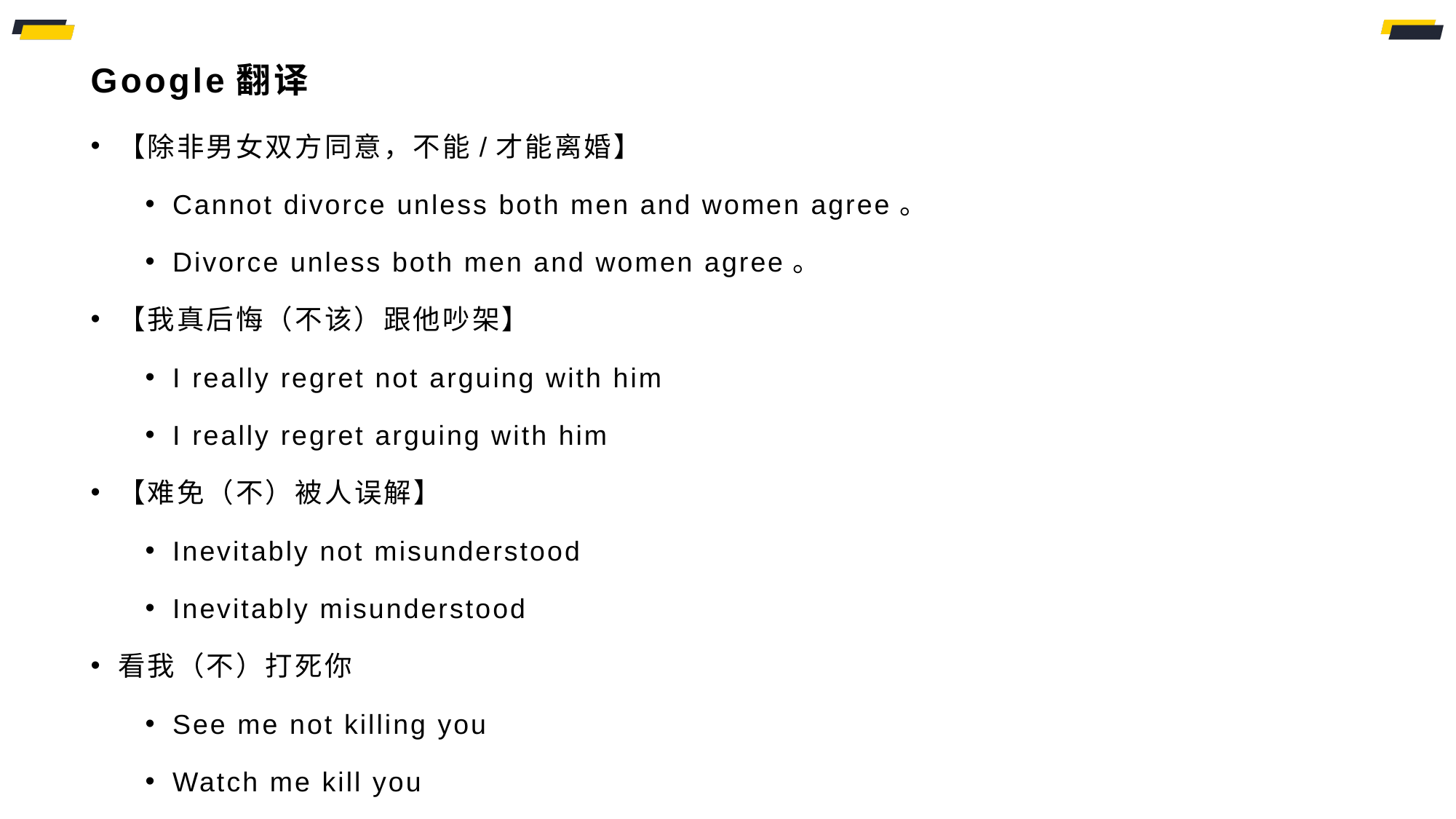

# Google翻译
【除非男女双方同意，不能/才能离婚】
Cannot divorce unless both men and women agree。
Divorce unless both men and women agree。
【我真后悔（不该）跟他吵架】
I really regret not arguing with him
I really regret arguing with him
【难免（不）被人误解】
Inevitably not misunderstood
Inevitably misunderstood
看我（不）打死你
See me not killing you
Watch me kill you